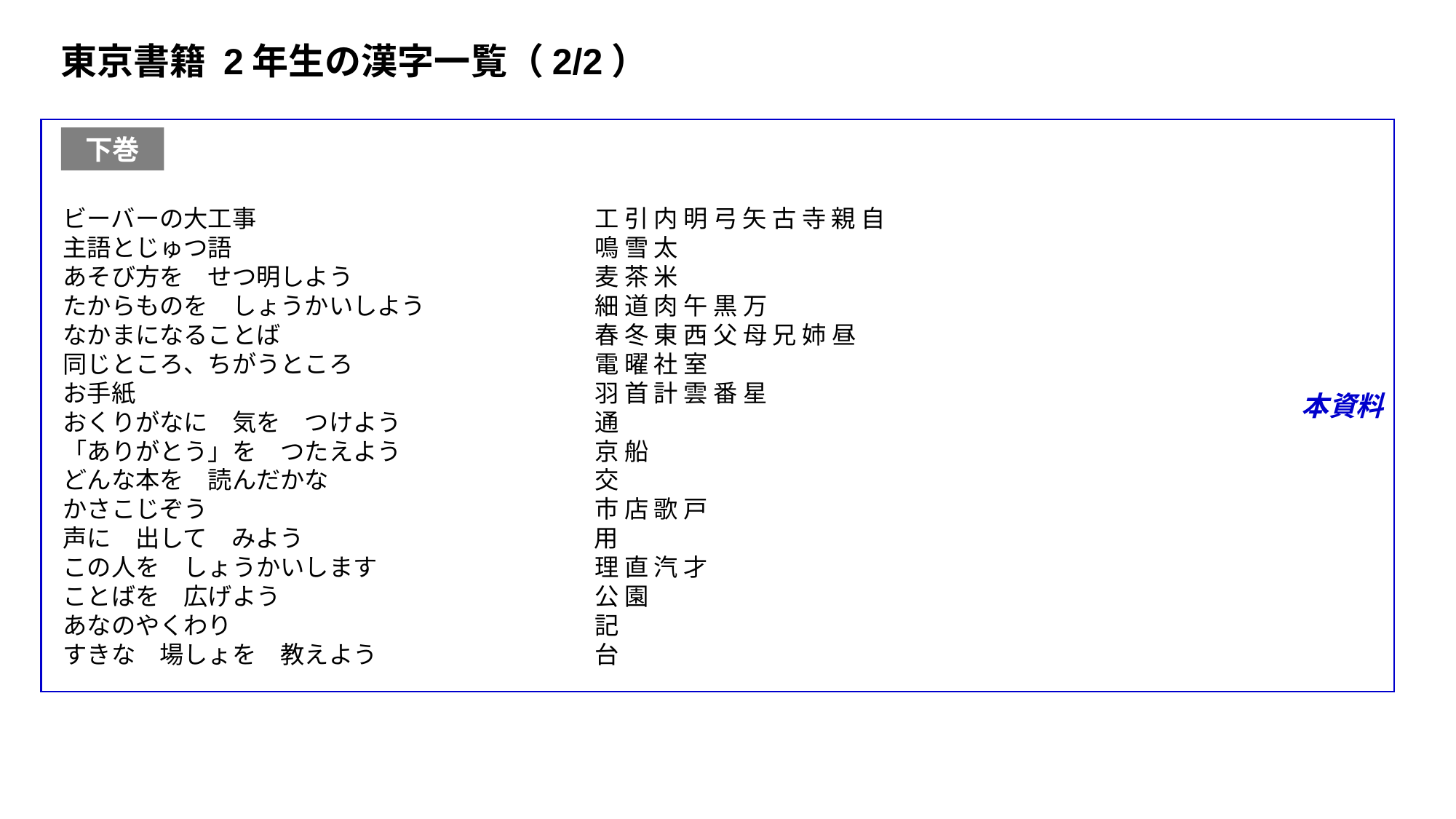

東京書籍 2年生の漢字一覧（2/2）
本資料
下巻
ビーバーの大工事　　　　　　　　　　　　　　工 引 内 明 弓 矢 古 寺 親 自
主語とじゅつ語　　　　　　　　　　　　　　　鳴 雪 太
あそび方を　せつ明しよう　　　　　　　　　　麦 茶 米
たからものを　しょうかいしよう　　　　　　　細 道 肉 午 黒 万
なかまになることば　　　　　　　　　　　　　春 冬 東 西 父 母 兄 姉 昼
同じところ、ちがうところ　　　　　　　　　　電 曜 社 室
お手紙　　　　　　　　　　　　　　　　　　　羽 首 計 雲 番 星
おくりがなに　気を　つけよう　　　　　　　　通
「ありがとう」を　つたえよう　　　　　　　　京 船
どんな本を　読んだかな　　　　　　　　　　　交
かさこじぞう　　　　　　　　　　　　　　　　市 店 歌 戸
声に　出して　みよう　　　　　　　　　　　　用
この人を　しょうかいします　　　　　　　　　理 直 汽 才
ことばを　広げよう　　　　　　　　　　　　　公 園
あなのやくわり　　　　　　　　　　　　　　　記
すきな　場しょを　教えよう　　　　　　　　　台